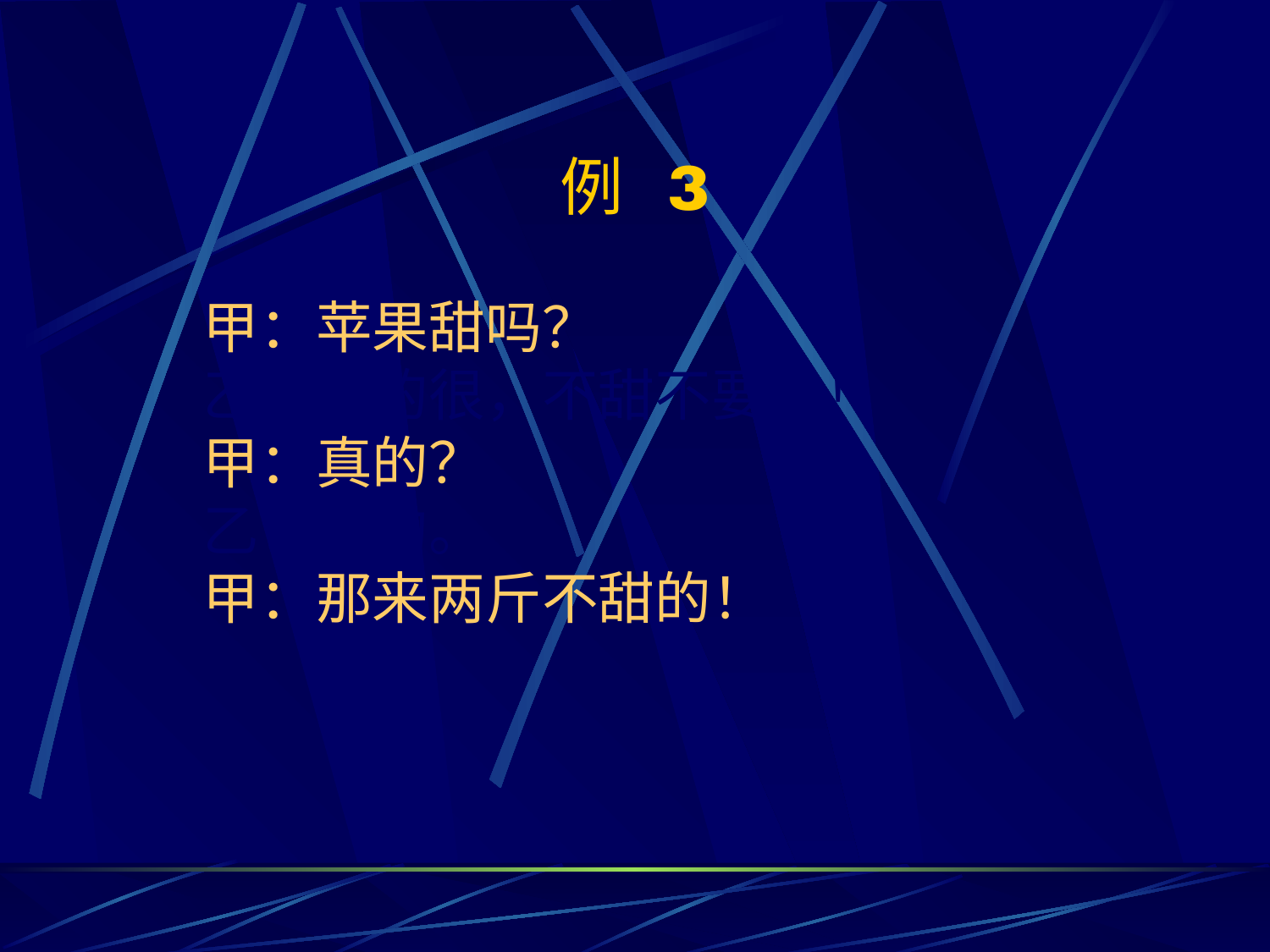

# 例  3
甲：苹果甜吗？
乙：甜的很，不甜不要钱！
甲：真的？
乙：真的。
甲：那来两斤不甜的！